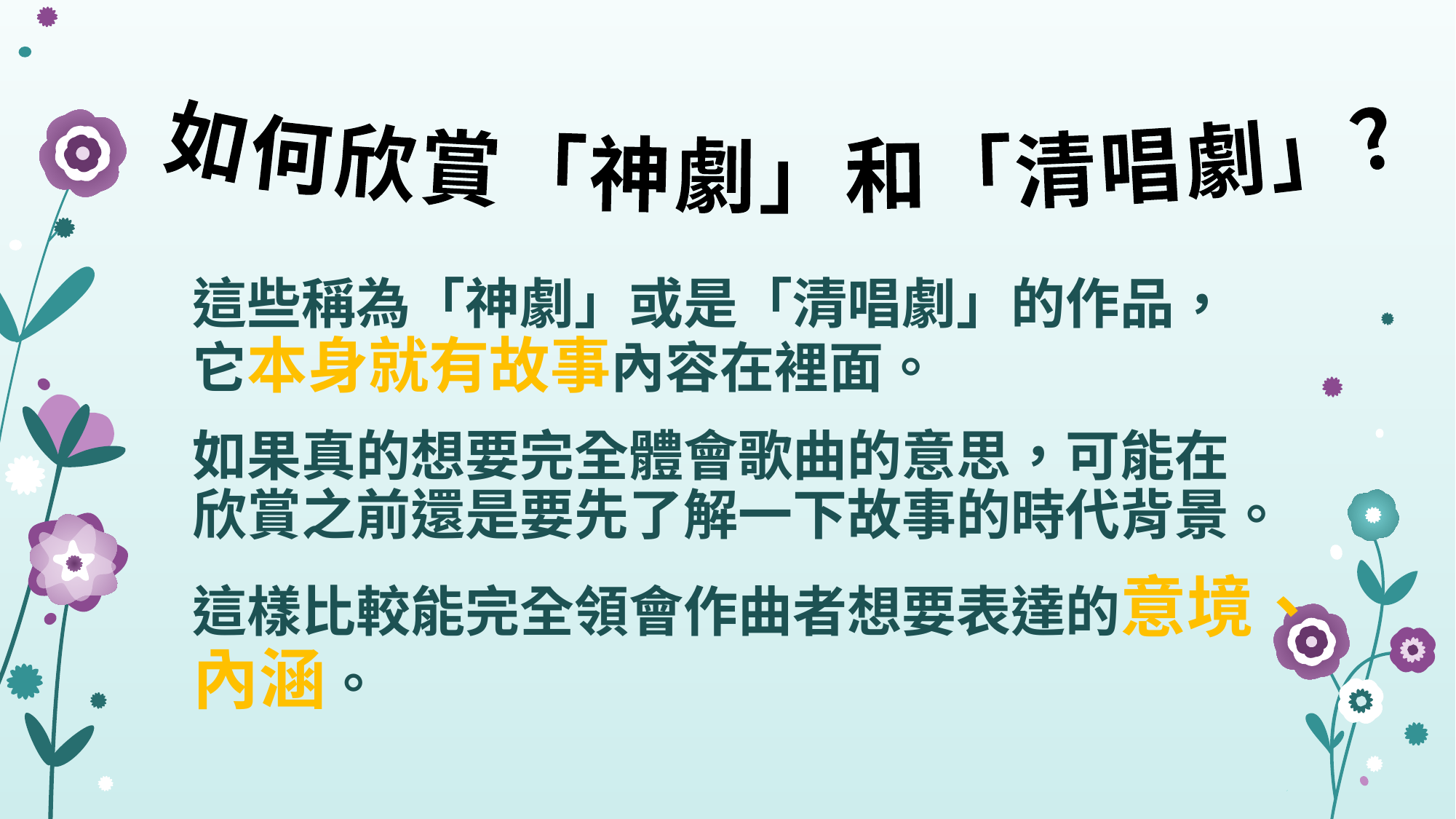

如何欣賞「神劇」和「清唱劇」？
這些稱為「神劇」或是「清唱劇」的作品，它本身就有故事內容在裡面。
如果真的想要完全體會歌曲的意思，可能在欣賞之前還是要先了解一下故事的時代背景。
這樣比較能完全領會作曲者想要表達的意境、內涵。